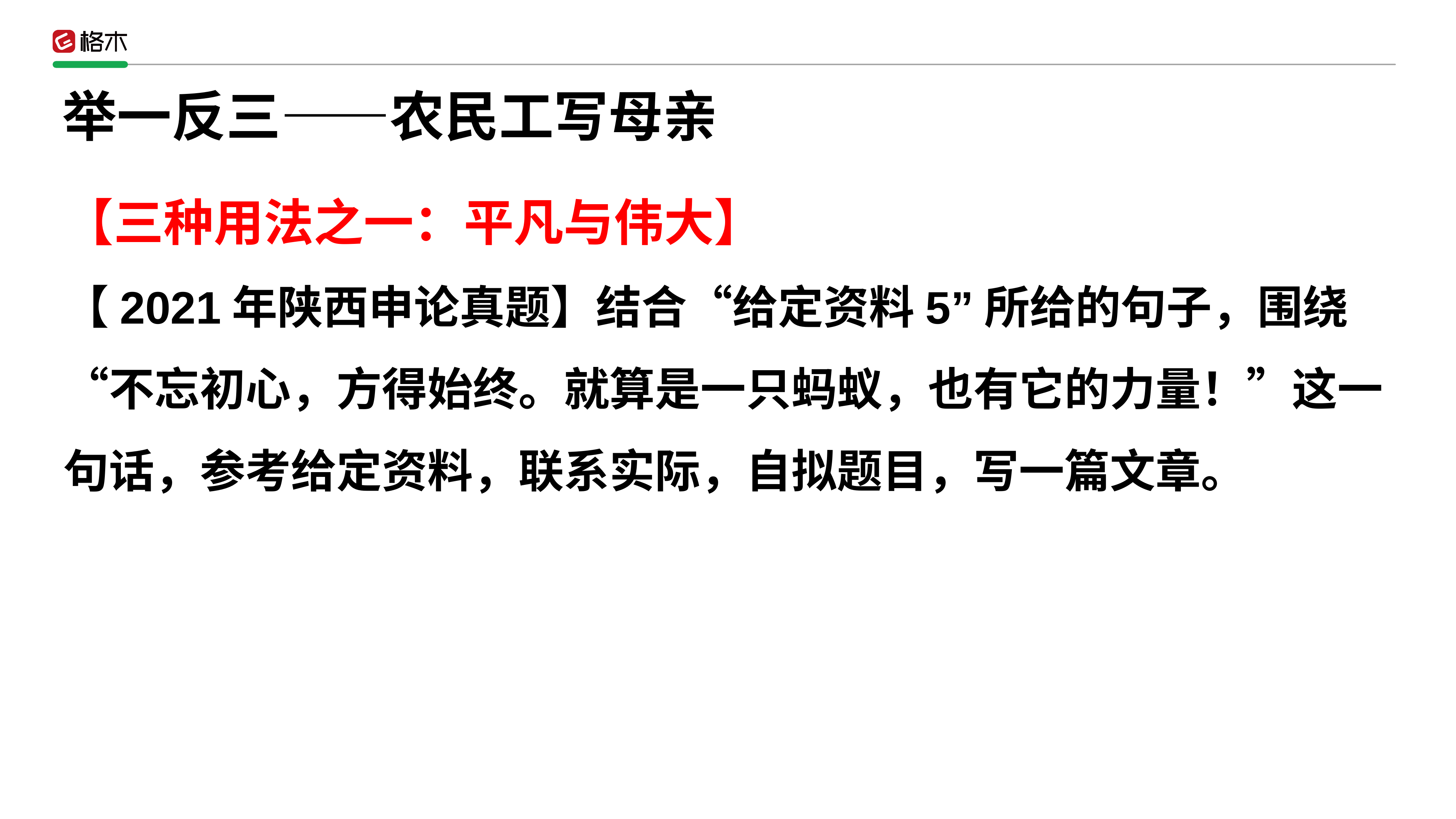

举一反三——农民工写母亲

【三种用法之一：平凡与伟大】
【2021年陕西申论真题】结合“给定资料5”所给的句子，围绕“不忘初心，方得始终。就算是一只蚂蚁，也有它的力量！”这一句话，参考给定资料，联系实际，自拟题目，写一篇文章。